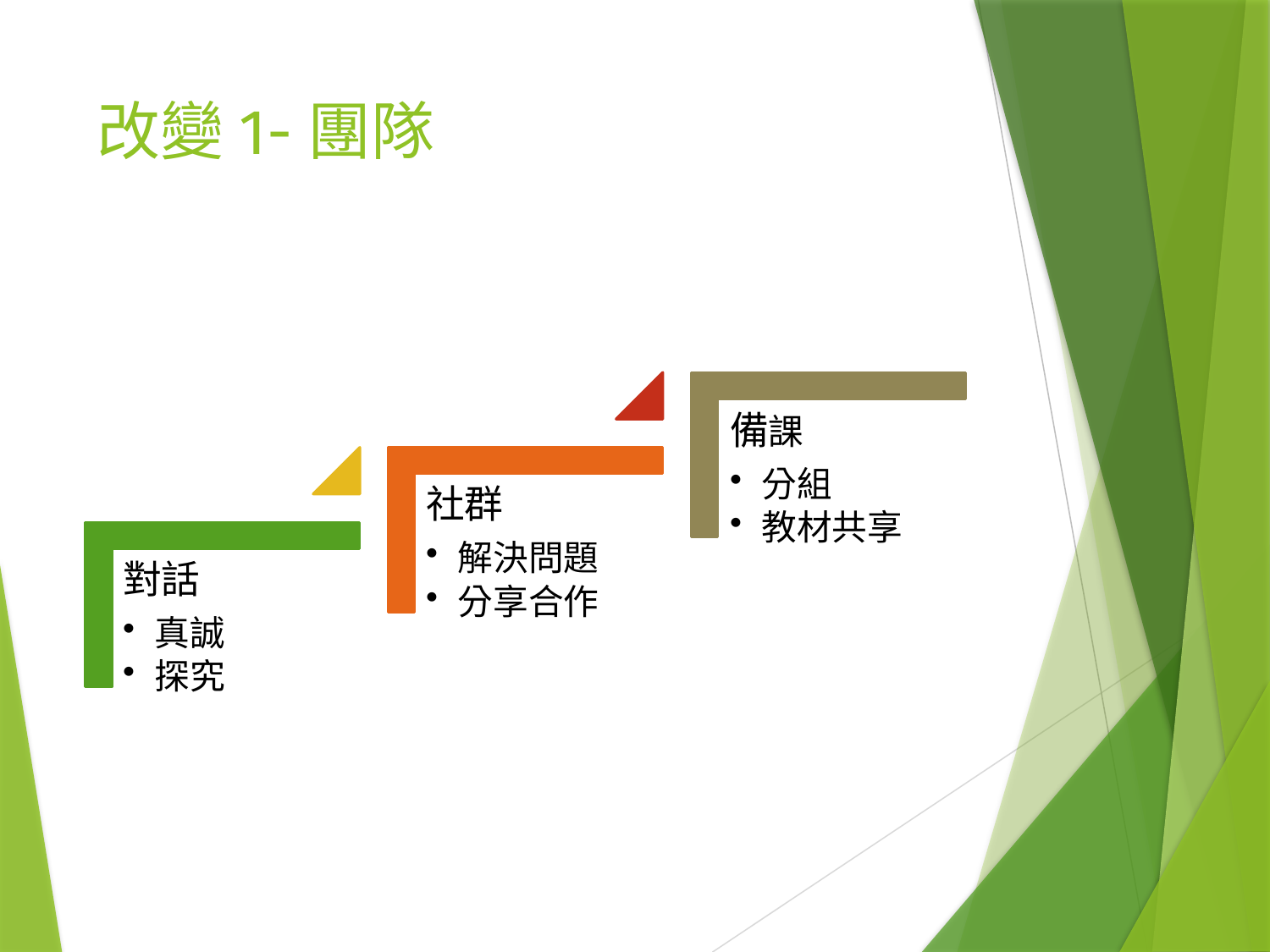

# 改變1-團隊
對話
真誠
探究
社群
解決問題
分享合作
備課
分組
教材共享